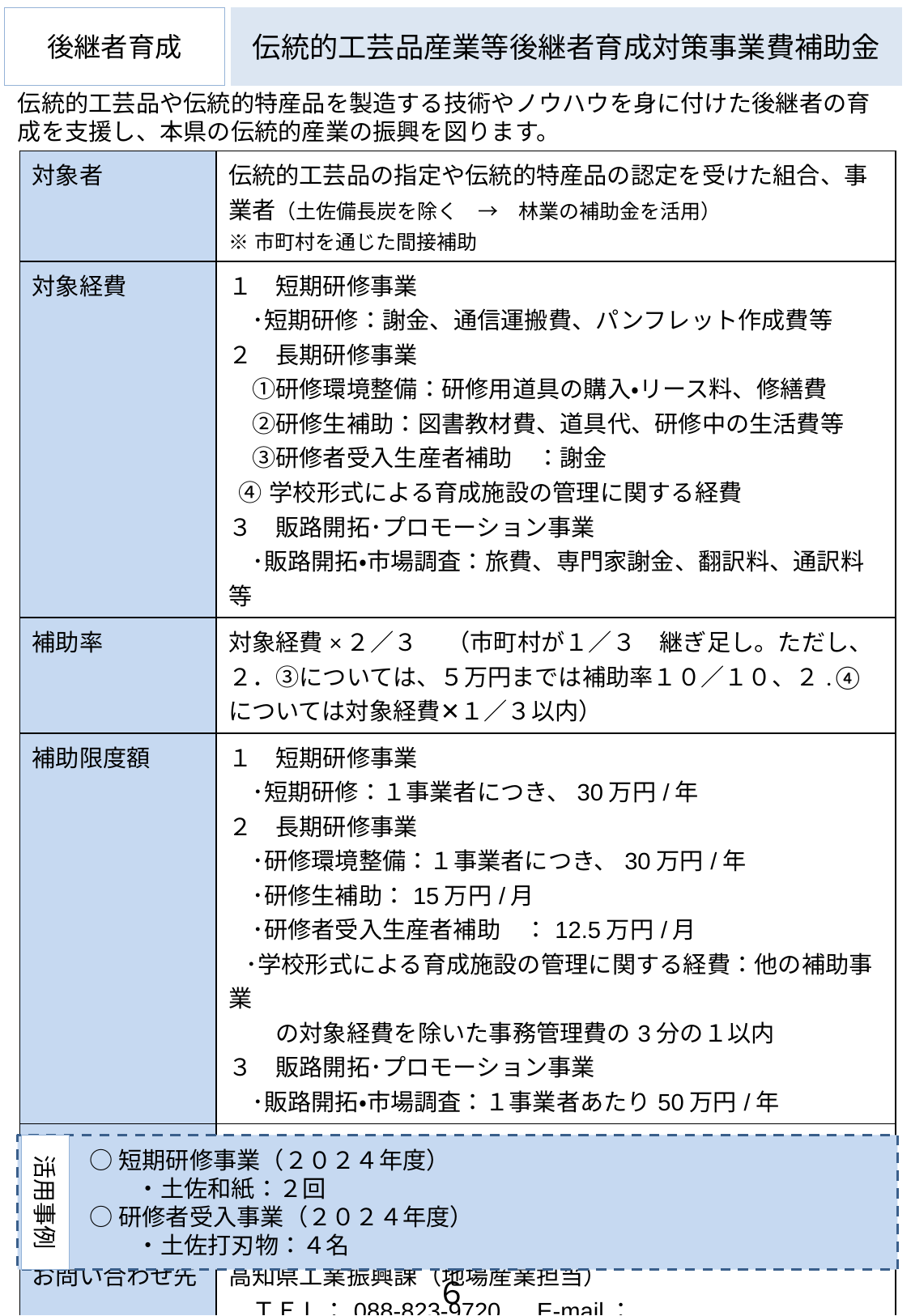

後継者育成
# 伝統的工芸品産業等後継者育成対策事業費補助金
伝統的工芸品や伝統的特産品を製造する技術やノウハウを身に付けた後継者の育成を支援し、本県の伝統的産業の振興を図ります。
| 対象者 | 伝統的工芸品の指定や伝統的特産品の認定を受けた組合、事業者（土佐備長炭を除く　→　林業の補助金を活用） ※市町村を通じた間接補助 |
| --- | --- |
| 対象経費 | １　短期研修事業　　 　･短期研修：謝金、通信運搬費、パンフレット作成費等　 ２　長期研修事業 　①研修環境整備：研修用道具の購入・リース料、修繕費 　②研修生補助：図書教材費、道具代、研修中の生活費等 　③研修者受入生産者補助　：謝金 ④学校形式による育成施設の管理に関する経費 ３　販路開拓･プロモーション事業 　･販路開拓・市場調査：旅費、専門家謝金、翻訳料、通訳料等 |
| 補助率 | 対象経費×２／３ 　（市町村が１／３　継ぎ足し。ただし、２．③については、５万円までは補助率１０／１０、２.④については対象経費✕１／３以内） |
| 補助限度額 | １　短期研修事業 　･短期研修：１事業者につき、30万円/年 ２　長期研修事業 　･研修環境整備：１事業者につき、30万円/年 　･研修生補助：15万円/月 　･研修者受入生産者補助　：12.5万円/月 ･学校形式による育成施設の管理に関する経費：他の補助事業 　　の対象経費を除いた事務管理費の3分の１以内 ３　販路開拓･プロモーション事業 　･販路開拓・市場調査：１事業者あたり50万円/年 |
| 研修期間 | 短期研修事業：５日間以上～３ヶ月未満 研修者受入事業：３ヶ月以上～２年以内 |
| 申請受付期間 | 随時募集 |
| お問い合わせ先 | 高知県工業振興課（地場産業担当） 　ＴＥＬ：088-823-9720　E-mail：150501@ken.pref.kochi.lg.jp 　URL：https://www.pref.kochi.lg.jp/soshiki/150000/150501/ |
○短期研修事業（２０２４年度）
　　・土佐和紙：２回
○研修者受入事業（２０２４年度）
　　・土佐打刃物：４名
活用事例
６０